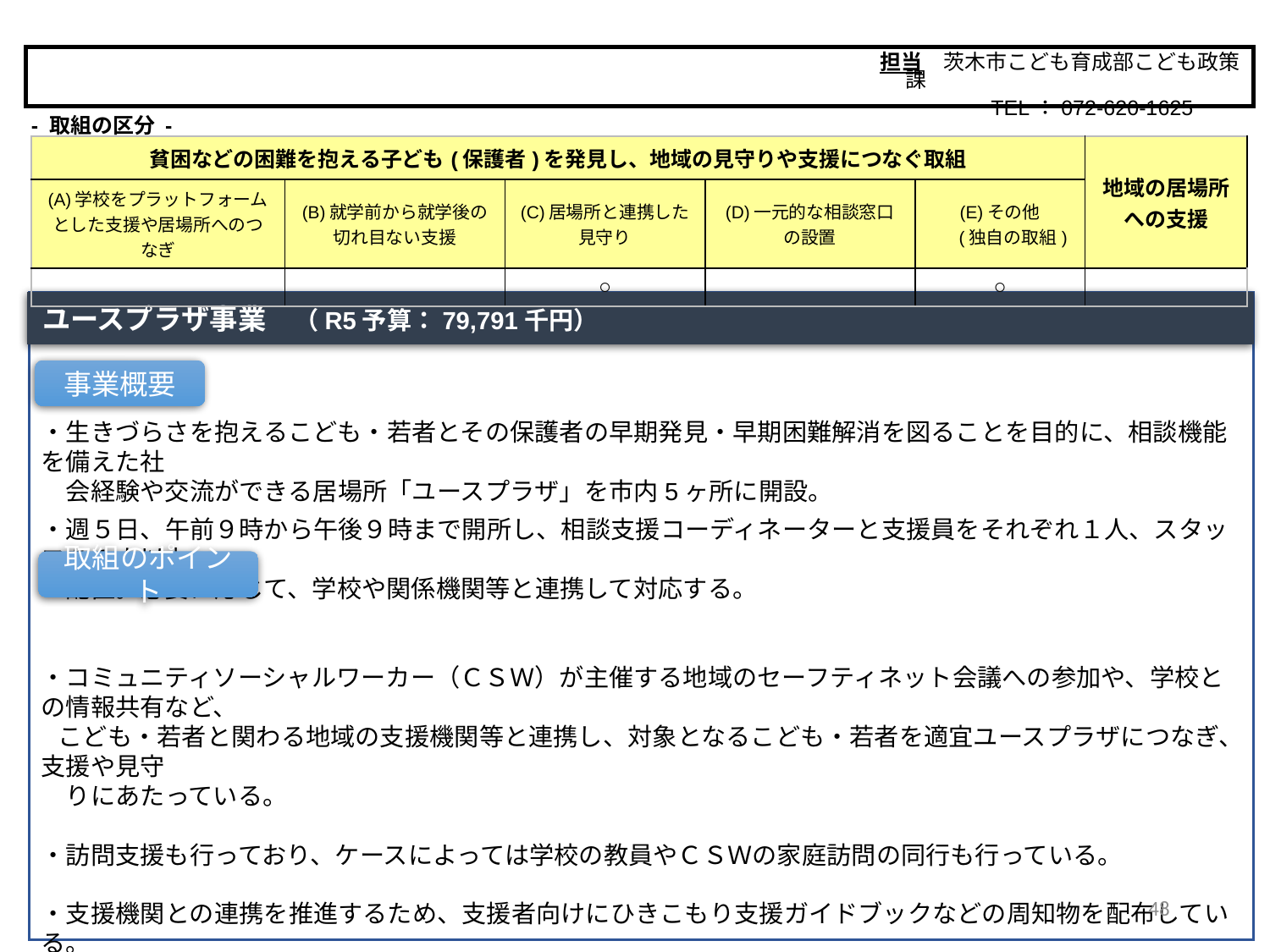

担当　茨木市こども育成部こども政策課
　　　　　TEL：072-620-1625

茨木市
- 取組の区分 -
| 貧困などの困難を抱える子ども(保護者)を発見し、地域の見守りや支援につなぐ取組 |  |  |  |  | 地域の居場所 への支援 |
| --- | --- | --- | --- | --- | --- |
| (A)学校をプラットフォームとした支援や居場所へのつなぎ | (B)就学前から就学後の 切れ目ない支援 | (C)居場所と連携した 見守り | (D)一元的な相談窓口 の設置 | (E)その他 　 (独自の取組) |  |
|  |  | ○ |  | ○ |  |
ユースプラザ事業　（R5予算：79,791千円）

・生きづらさを抱えるこども・若者とその保護者の早期発見・早期困難解消を図ることを目的に、相談機能を備えた社
　会経験や交流ができる居場所「ユースプラザ」を市内5ヶ所に開設。

・週５日、午前９時から午後９時まで開所し、相談支援コーディネーターと支援員をそれぞれ１人、スタッフを１人以上
　配置。必要に応じて、学校や関係機関等と連携して対応する。

・コミュニティソーシャルワーカー（ＣＳＷ）が主催する地域のセーフティネット会議への参加や、学校との情報共有など、
  こども・若者と関わる地域の支援機関等と連携し、対象となるこども・若者を適宜ユースプラザにつなぎ、支援や見守
　りにあたっている。

・訪問支援も行っており、ケースによっては学校の教員やＣＳＷの家庭訪問の同行も行っている。

・支援機関との連携を推進するため、支援者向けにひきこもり支援ガイドブックなどの周知物を配布している。

・居場所の利用者向けに調理実習やプログラミング教室など社会経験や職業観育成のためのプログラムを実施して
　いる。また、状態が改善傾向にある利用者が主体となってイベントを開催したり、スタッフと一緒にラジオ番組の発信を
　するなどの取組みも行っている。

事業概要
取組のポイント
48